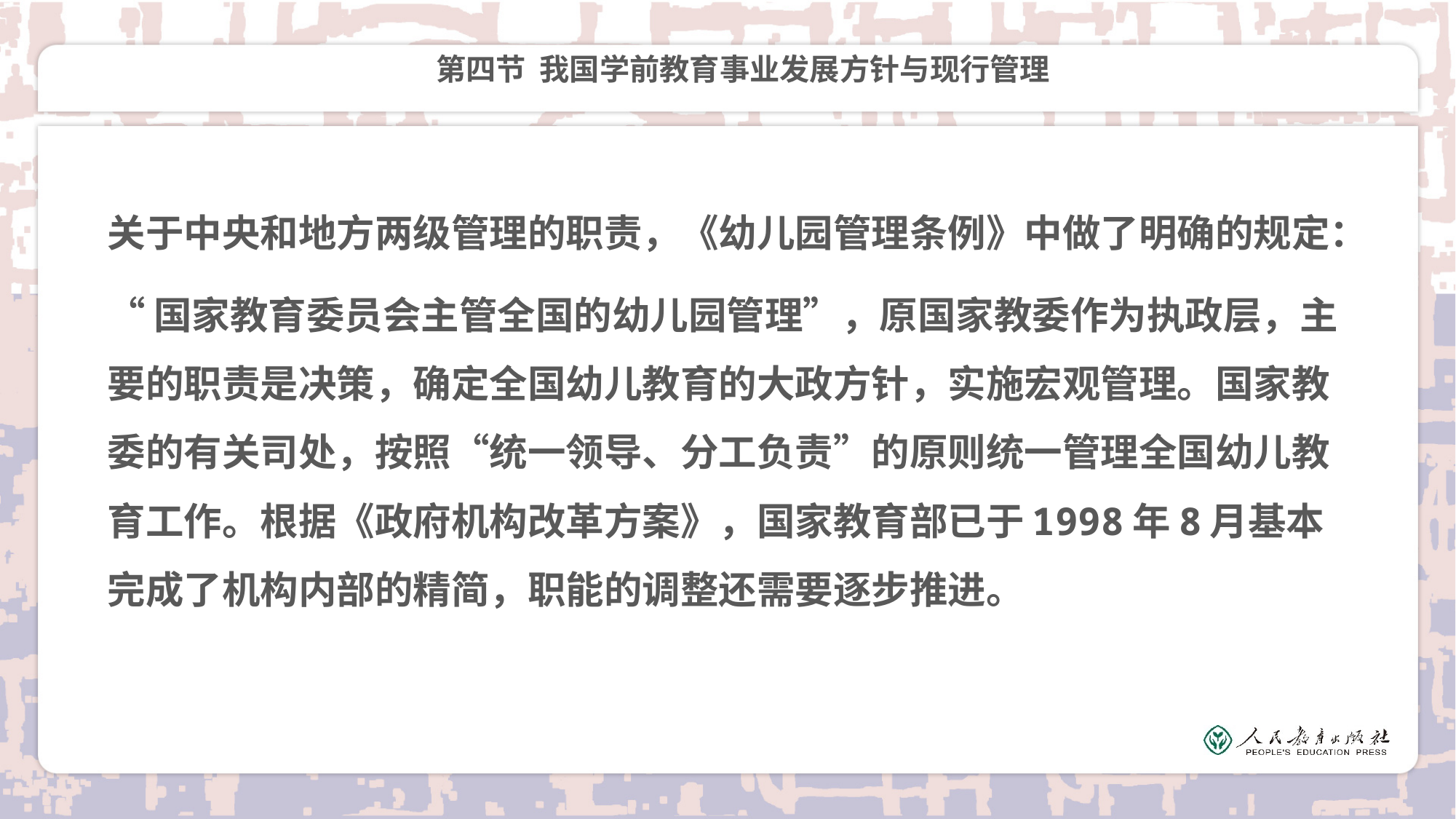

# 第四节  我国学前教育事业发展方针与现行管理
关于中央和地方两级管理的职责，《幼儿园管理条例》中做了明确的规定：
“国家教育委员会主管全国的幼儿园管理”，原国家教委作为执政层，主要的职责是决策，确定全国幼儿教育的大政方针，实施宏观管理。国家教委的有关司处，按照“统一领导、分工负责”的原则统一管理全国幼儿教育工作。根据《政府机构改革方案》，国家教育部已于1998年8月基本完成了机构内部的精简，职能的调整还需要逐步推进。